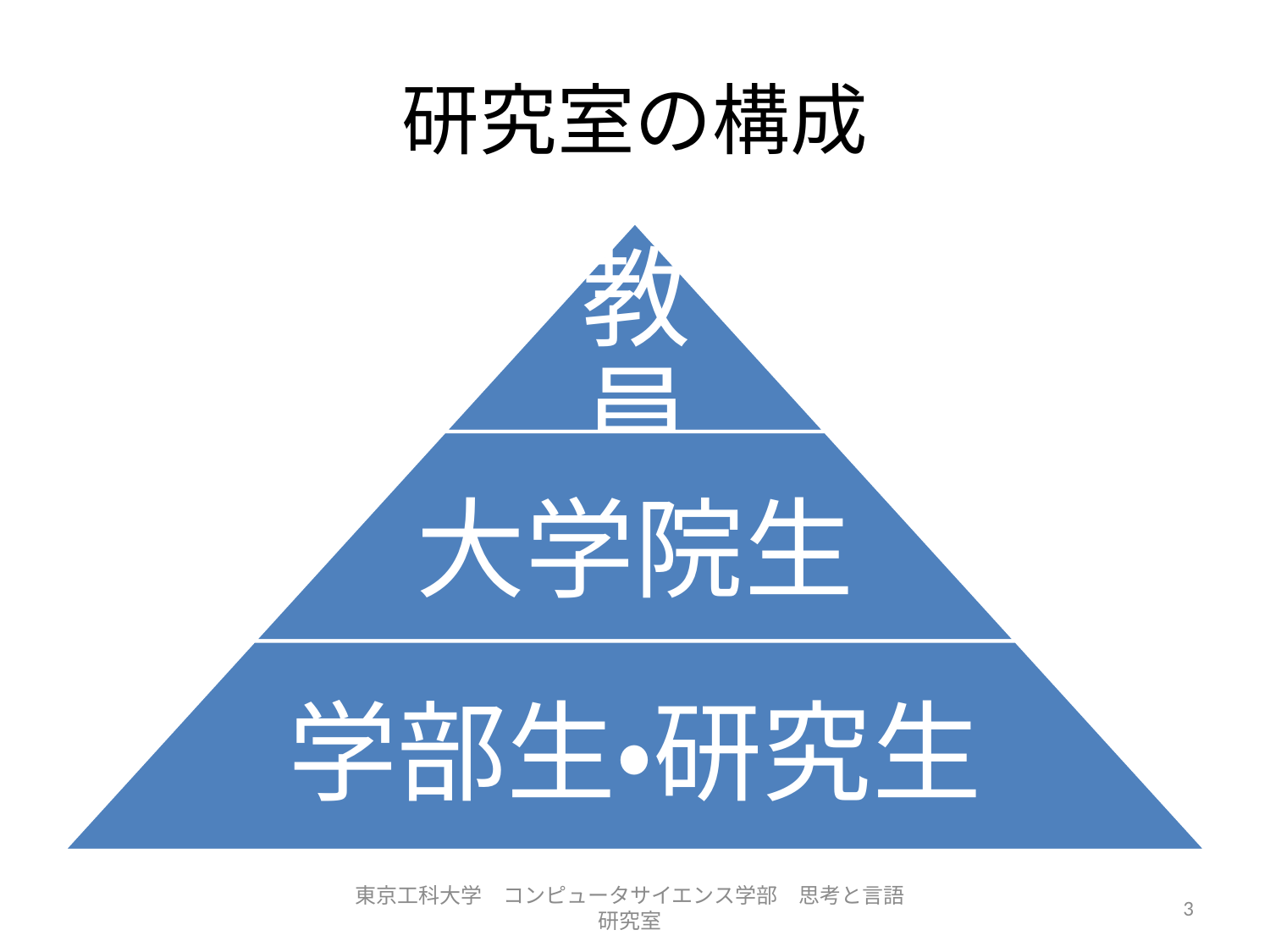

# 研究室の構成
教員
大学院生
学部生・研究生
東京工科大学　コンピュータサイエンス学部　思考と言語研究室
3